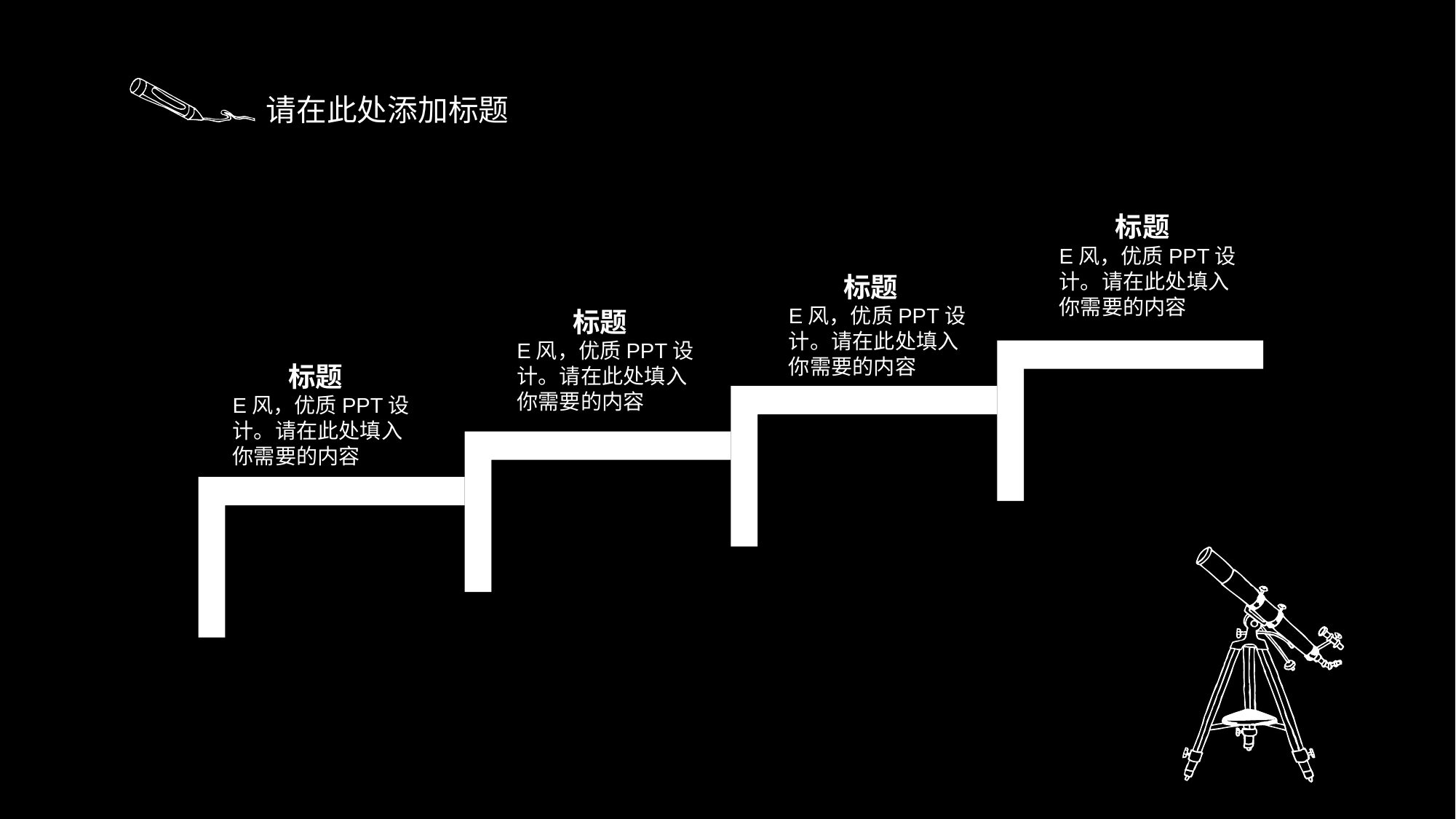

请在此处添加标题
        标题
E风，优质PPT设计。请在此处填入你需要的内容
         标题
E风，优质PPT设计。请在此处填入你需要的内容
        标题
E风，优质PPT设计。请在此处填入你需要的内容

        标题
E风，优质PPT设计。请在此处填入你需要的内容